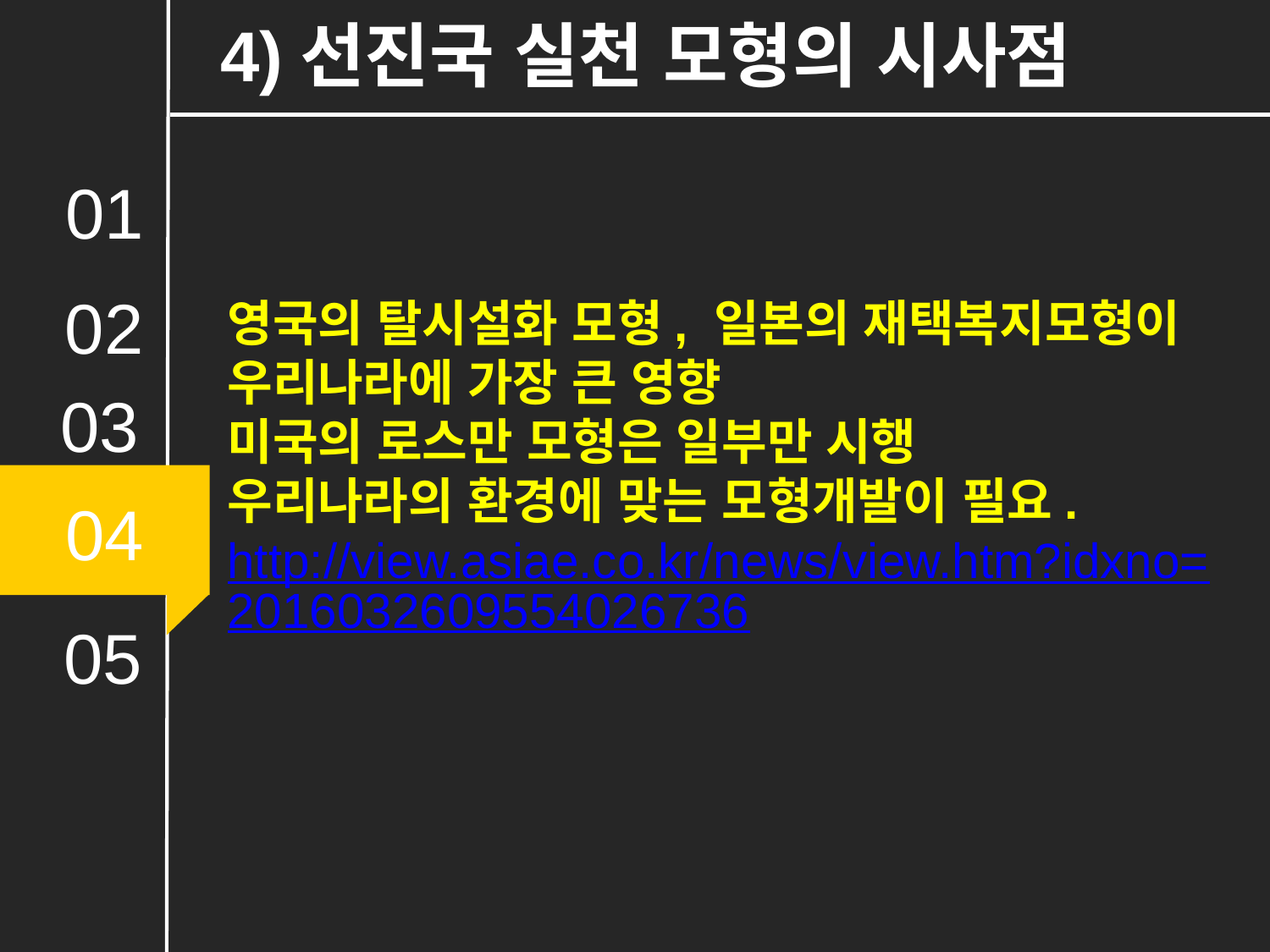

4)선진국 실천 모형의 시사점

01
02
영국의 탈시설화 모형, 일본의 재택복지모형이 우리나라에 가장 큰 영향
미국의 로스만 모형은 일부만 시행
우리나라의 환경에 맞는 모형개발이 필요.
http://view.asiae.co.kr/news/view.htm?idxno=2016032609554026736

03

04

05